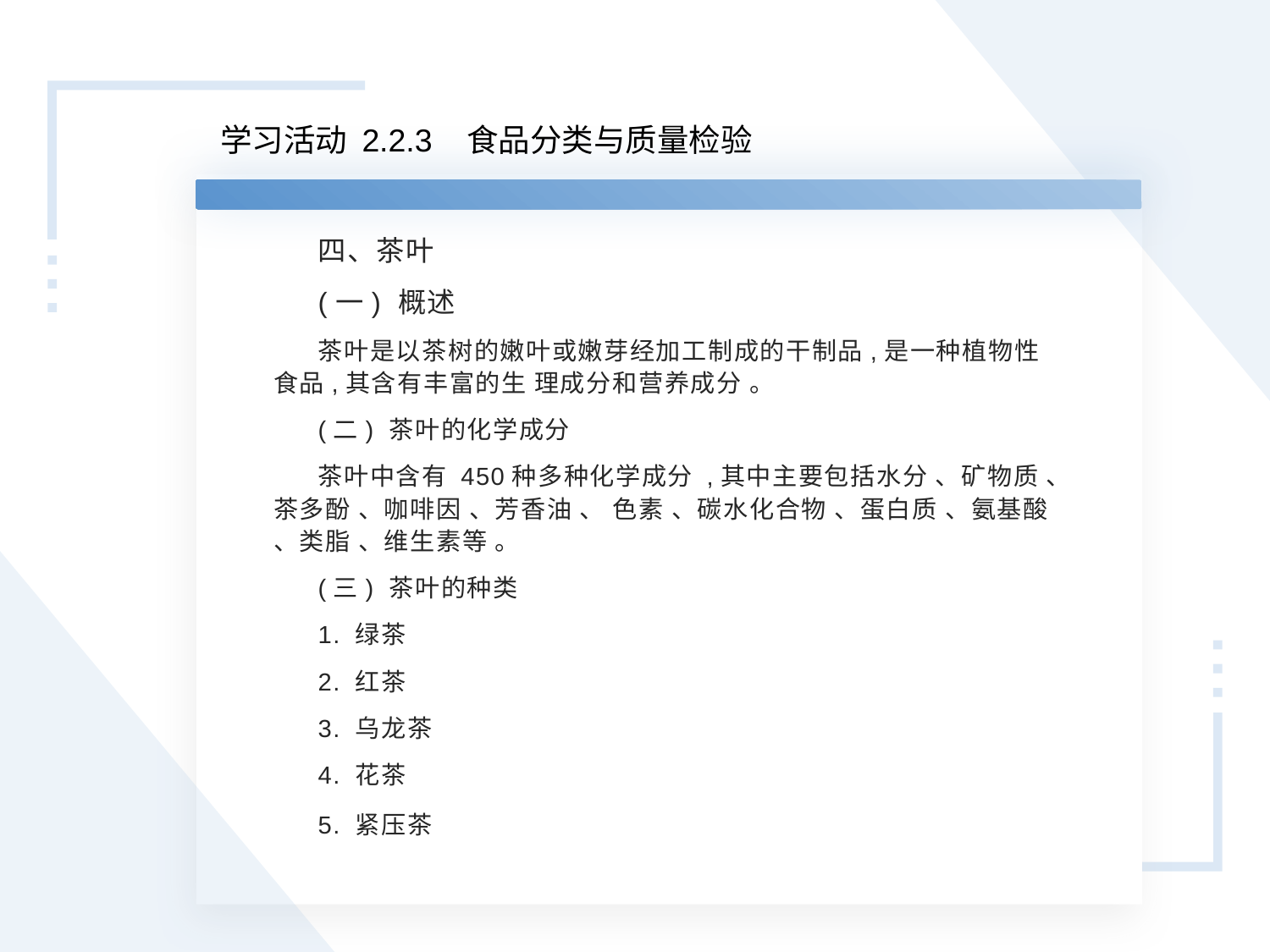

学习活动 2.2.3   食品分类与质量检验

四、茶叶
(一) 概述
茶叶是以茶树的嫩叶或嫩芽经加工制成的干制品,是一种植物性食品,其含有丰富的生 理成分和营养成分 。
(二) 茶叶的化学成分
茶叶中含有 450种多种化学成分 ,其中主要包括水分 、矿物质 、茶多酚 、咖啡因 、芳香油 、 色素 、碳水化合物 、蛋白质 、氨基酸 、类脂 、维生素等 。
(三) 茶叶的种类
1. 绿茶
2. 红茶
3. 乌龙茶
4. 花茶
5. 紧压茶